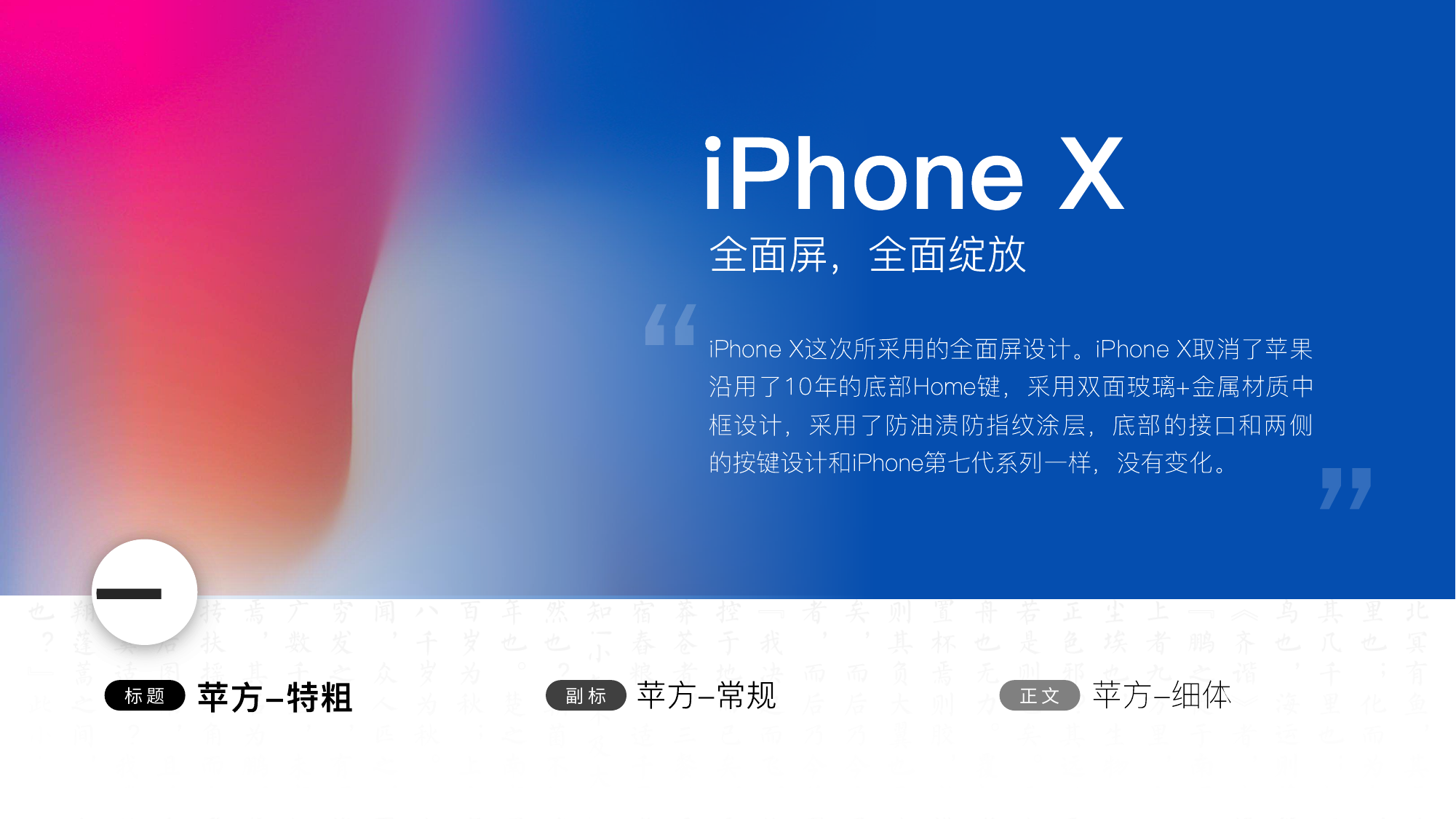

标 题
标 题
副 标
副 标
正 文
正 文